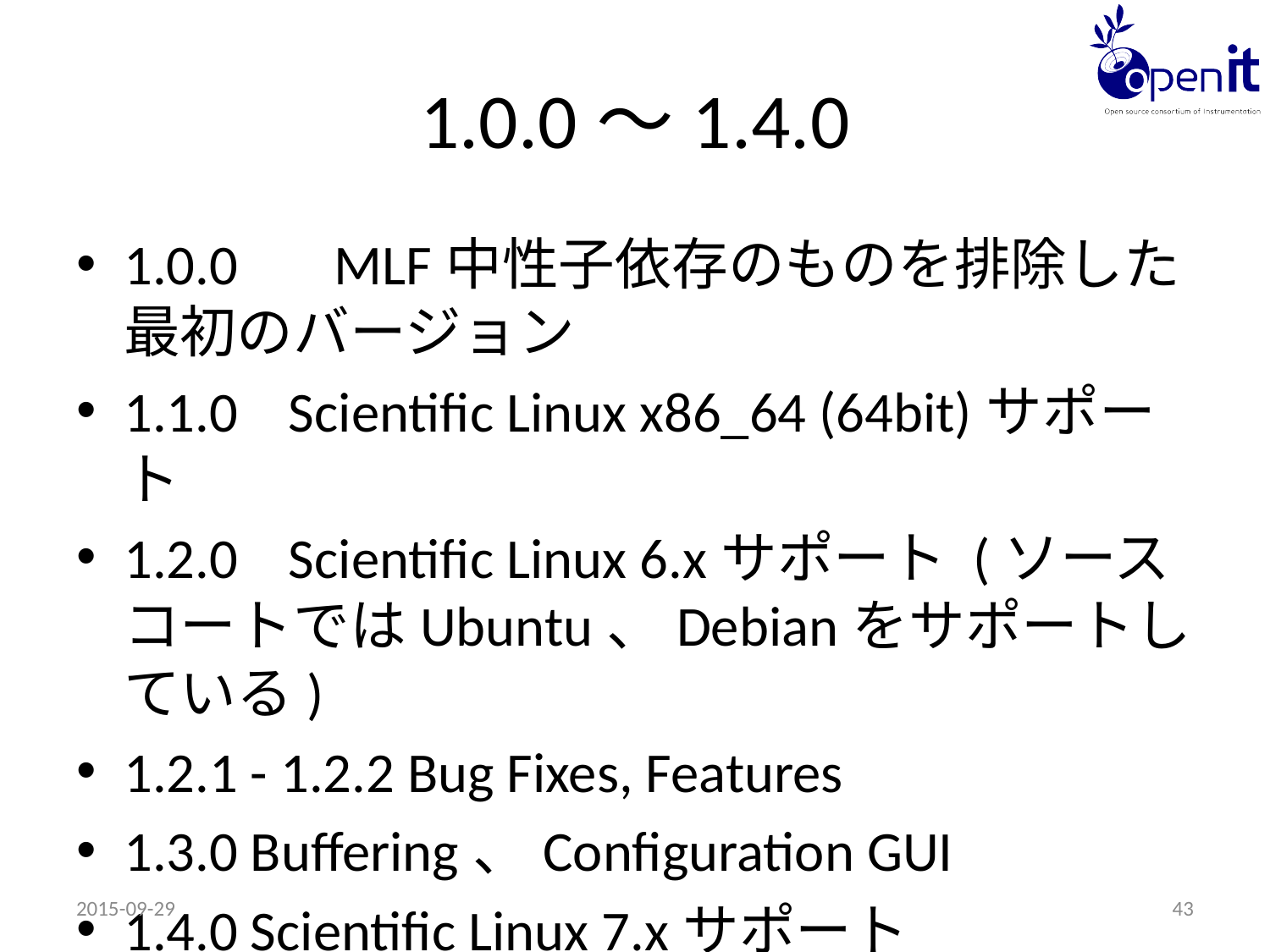

# 1.0.0～1.4.0
1.0.0 　MLF中性子依存のものを排除した最初のバージョン
1.1.0    Scientific Linux x86_64 (64bit)サポート
1.2.0    Scientific Linux 6.xサポート (ソースコートではUbuntu、Debianをサポートしている)
1.2.1 - 1.2.2 Bug Fixes, Features
1.3.0 Buffering、Configuration GUI
1.4.0 Scientific Linux 7.xサポート
2015-09-29
43